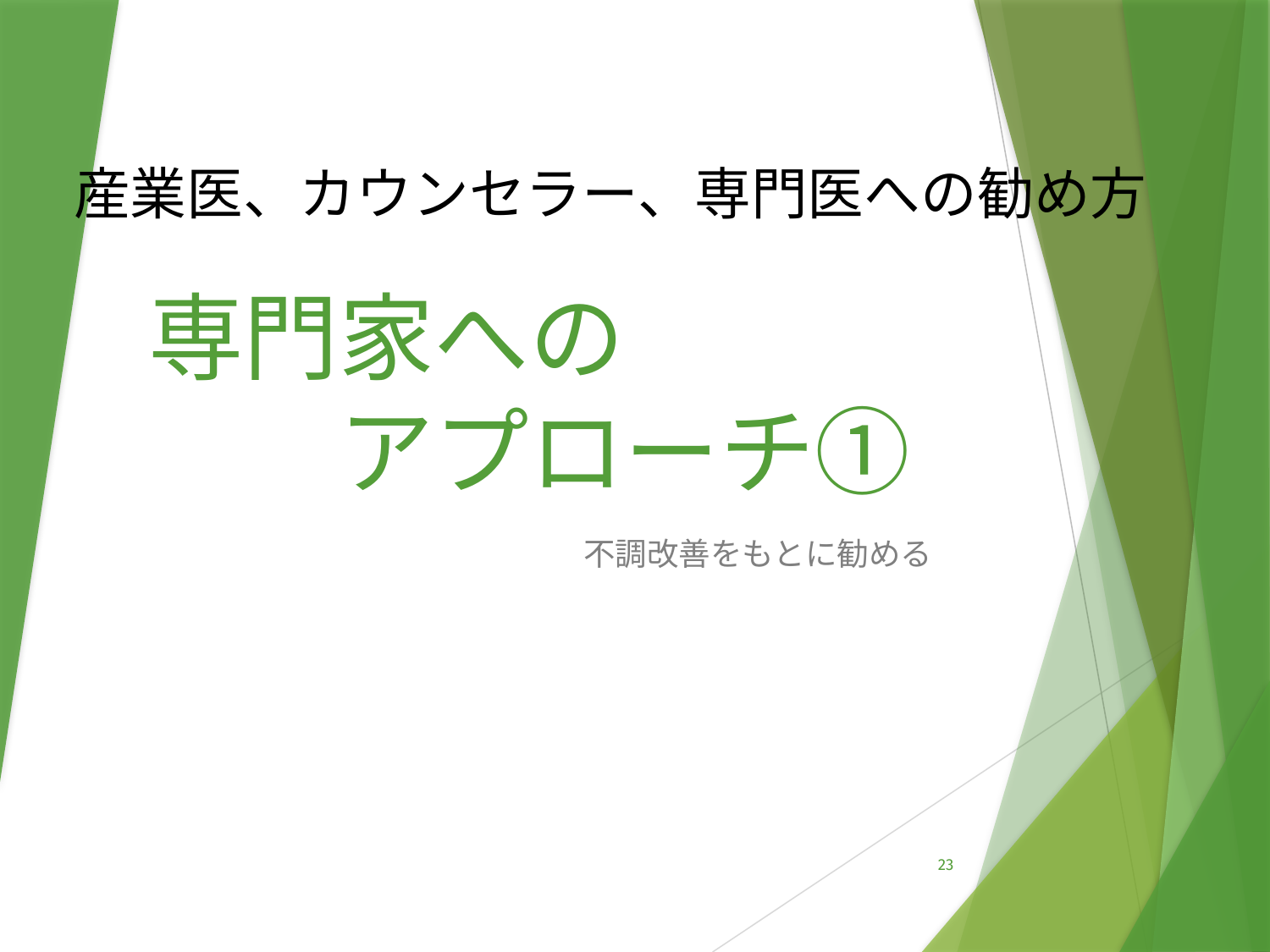

産業医、カウンセラー、専門医への勧め方
# 専門家への 　　アプローチ①
不調改善をもとに勧める

23